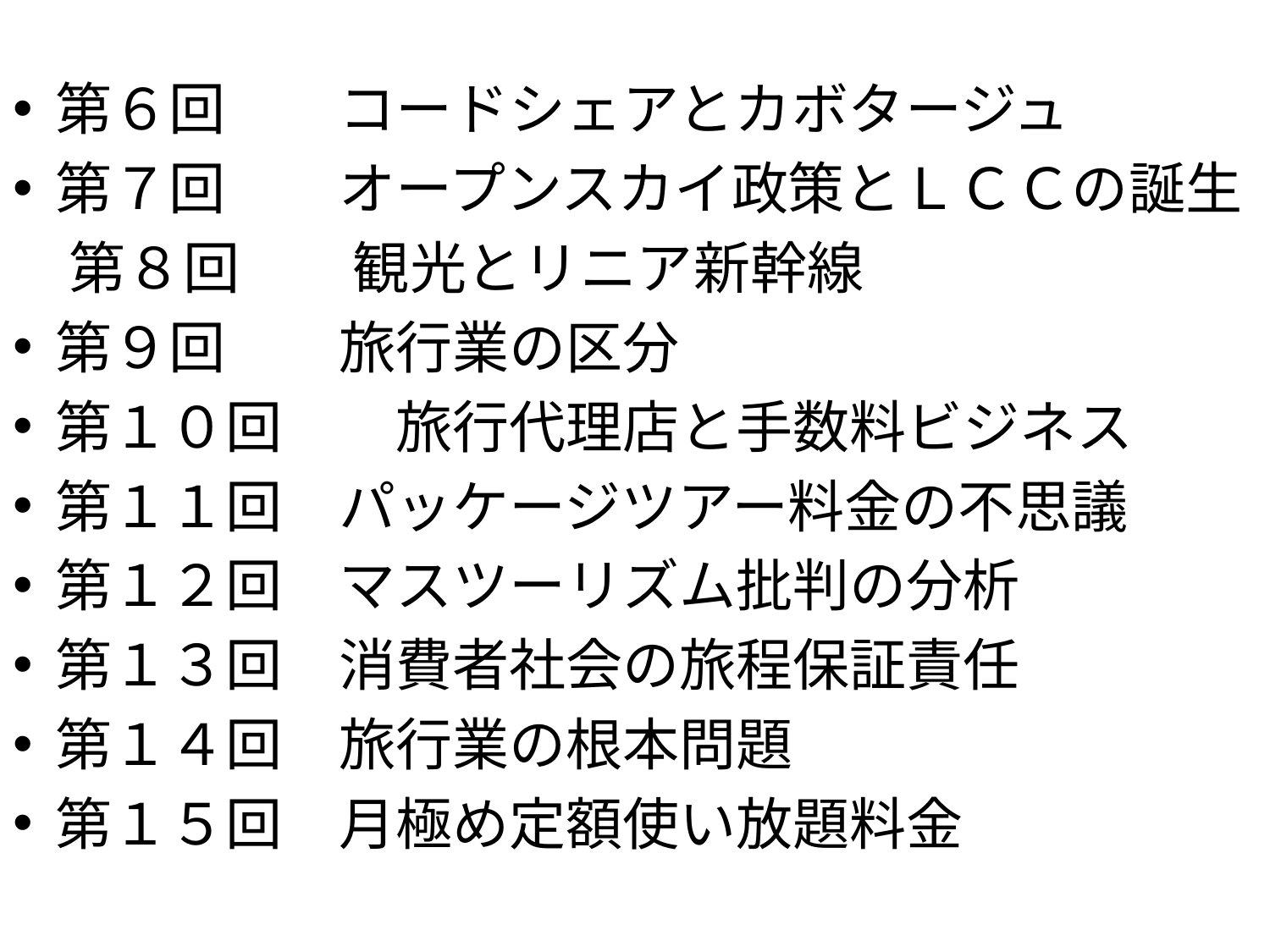

第６回　　コードシェアとカボタージュ
第７回　　オープンスカイ政策とＬＣＣの誕生
　第８回　　観光とリニア新幹線
第９回　　旅行業の区分
第１０回　　旅行代理店と手数料ビジネス
第１１回　パッケージツアー料金の不思議
第１２回　マスツーリズム批判の分析
第１３回　消費者社会の旅程保証責任
第１４回　旅行業の根本問題
第１５回　月極め定額使い放題料金